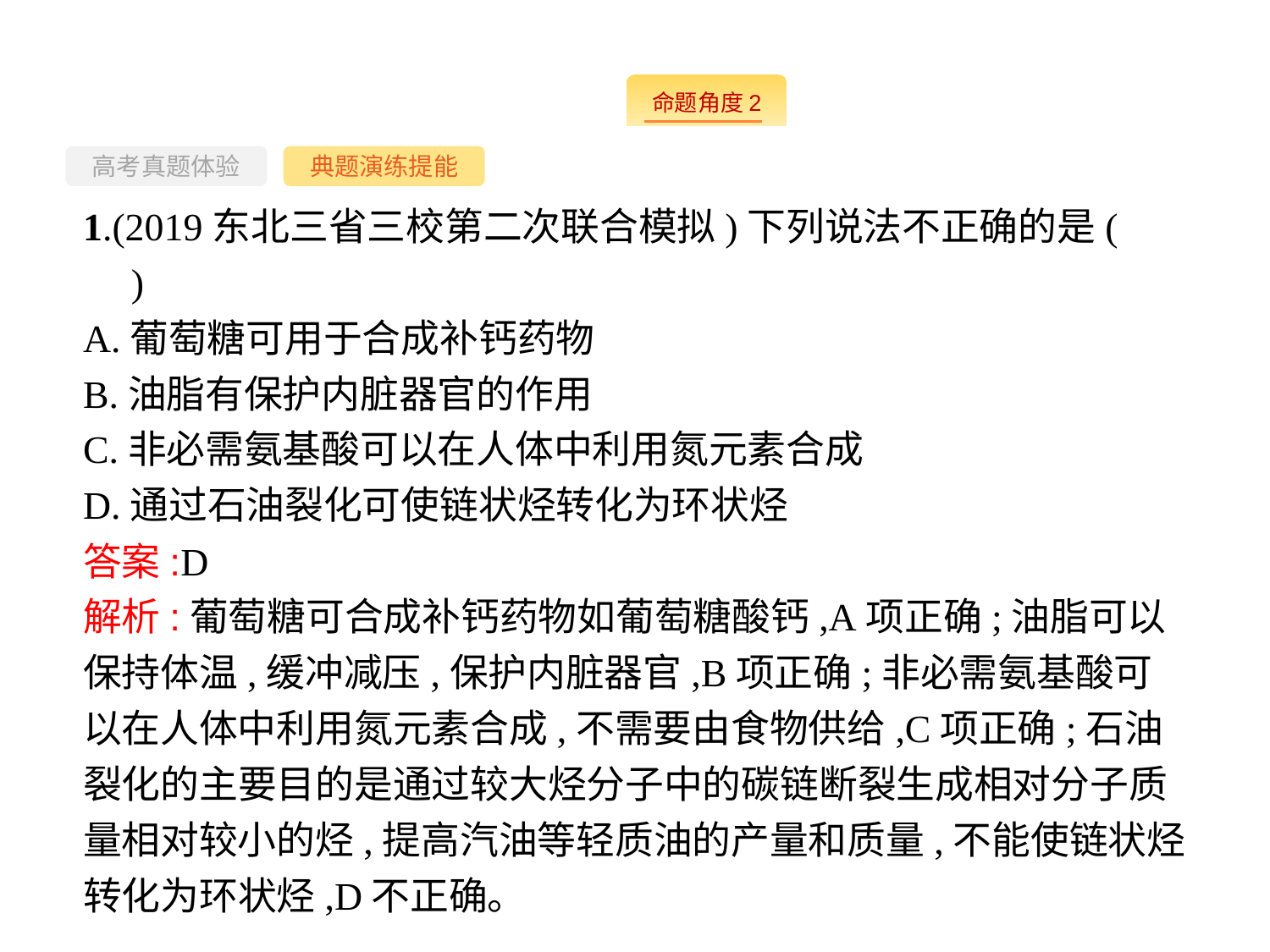

-29-
高考真题体验
典题演练提能
1.(2019东北三省三校第二次联合模拟)下列说法不正确的是(　　)
A.葡萄糖可用于合成补钙药物
B.油脂有保护内脏器官的作用
C.非必需氨基酸可以在人体中利用氮元素合成
D.通过石油裂化可使链状烃转化为环状烃
答案:D
解析:葡萄糖可合成补钙药物如葡萄糖酸钙,A项正确;油脂可以保持体温,缓冲减压,保护内脏器官,B项正确;非必需氨基酸可以在人体中利用氮元素合成,不需要由食物供给,C项正确;石油裂化的主要目的是通过较大烃分子中的碳链断裂生成相对分子质量相对较小的烃,提高汽油等轻质油的产量和质量,不能使链状烃转化为环状烃,D不正确。